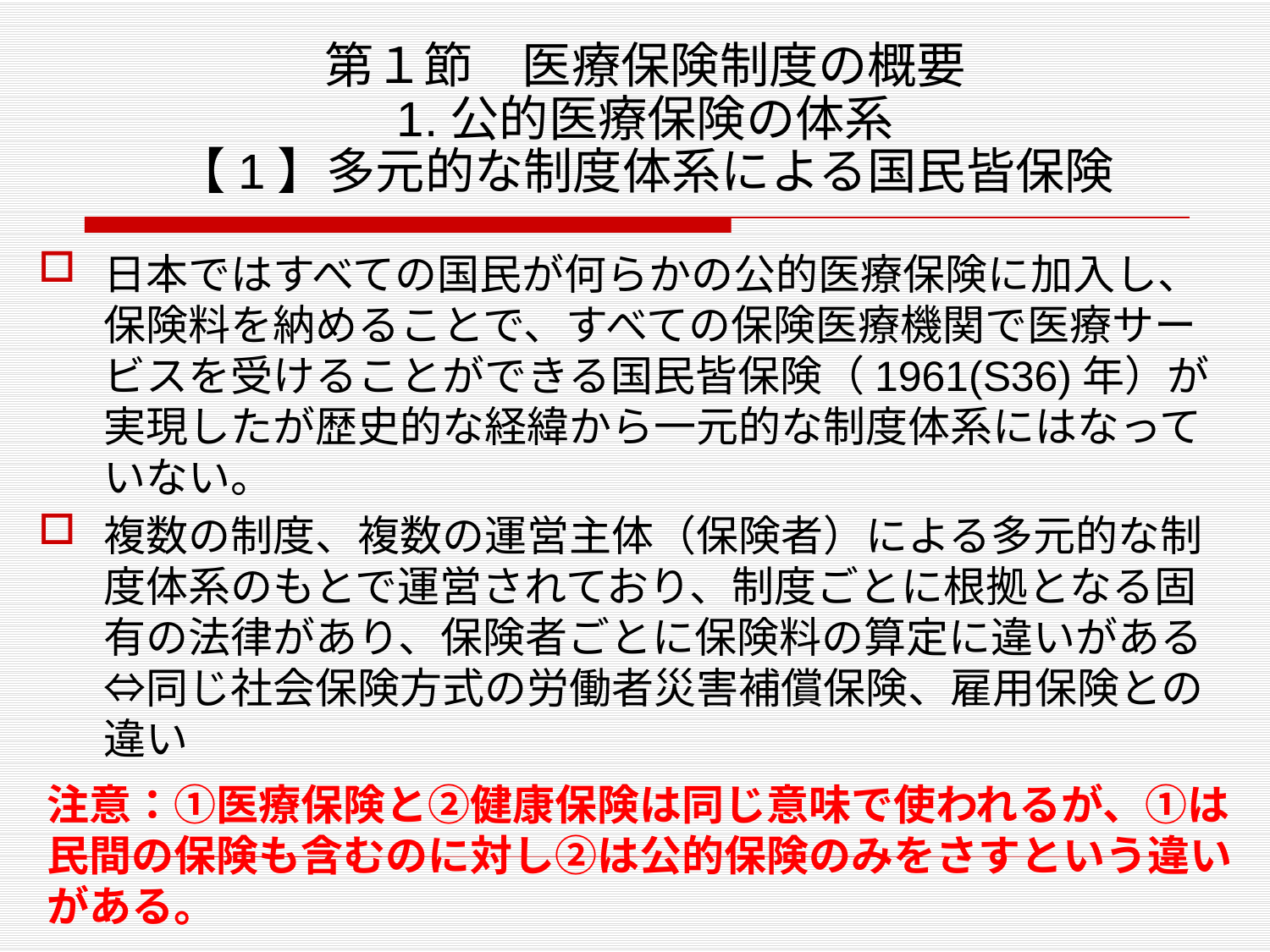

# 第１節　医療保険制度の概要 1.公的医療保険の体系 【1】多元的な制度体系による国民皆保険
日本ではすべての国民が何らかの公的医療保険に加入し、保険料を納めることで、すべての保険医療機関で医療サービスを受けることができる国民皆保険（1961(S36)年）が実現したが歴史的な経緯から一元的な制度体系にはなっていない。
複数の制度、複数の運営主体（保険者）による多元的な制度体系のもとで運営されており、制度ごとに根拠となる固有の法律があり、保険者ごとに保険料の算定に違いがある⇔同じ社会保険方式の労働者災害補償保険、雇用保険との違い

注意：①医療保険と②健康保険は同じ意味で使われるが、①は民間の保険も含むのに対し②は公的保険のみをさすという違いがある。